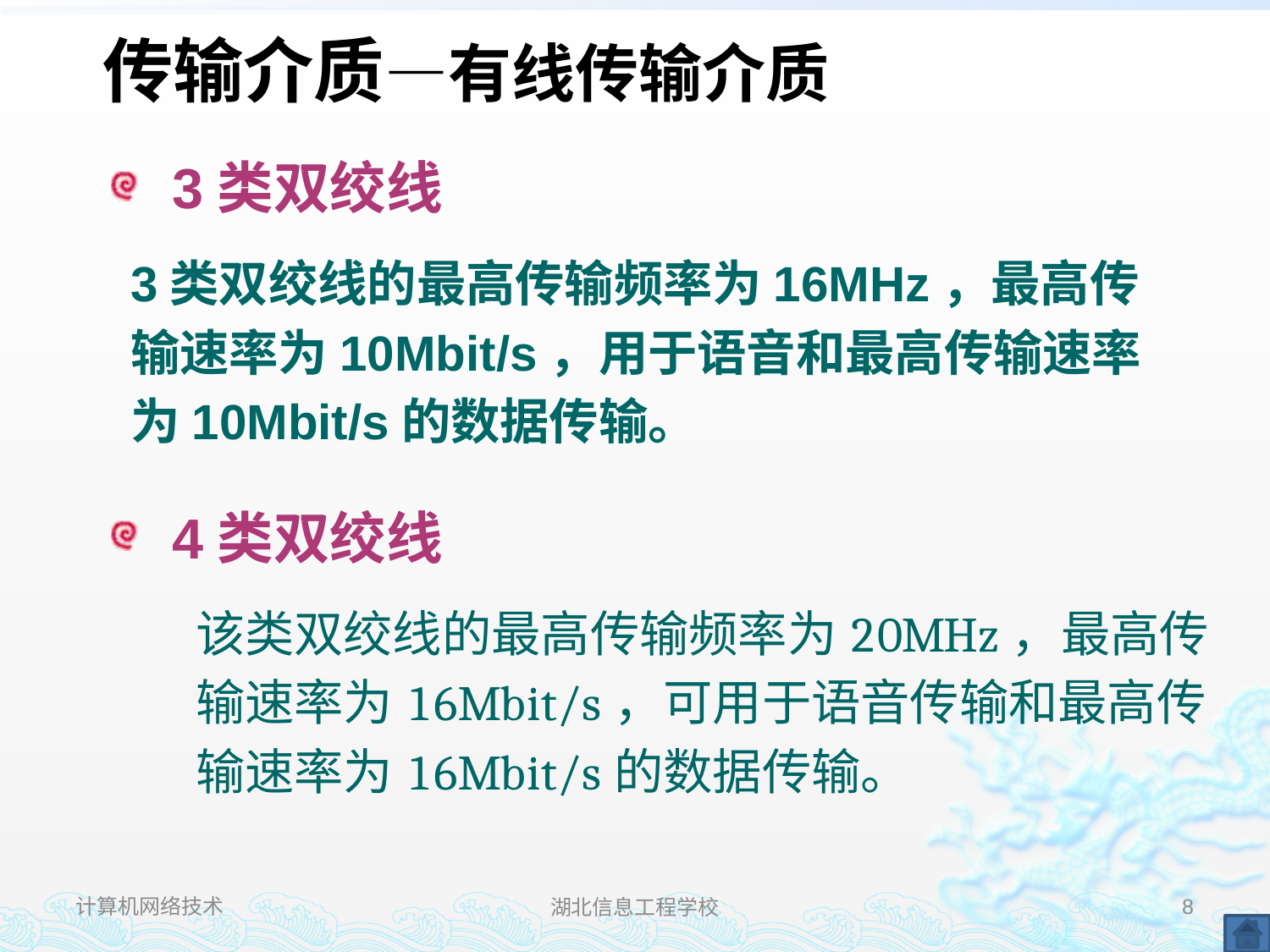

传输介质—有线传输介质
  3类双绞线
3类双绞线的最高传输频率为16MHz，最高传
输速率为10Mbit/s，用于语音和最高传输速率
为10Mbit/s的数据传输。
  4类双绞线
该类双绞线的最高传输频率为20MHz，最高传
输速率为16Mbit/s，可用于语音传输和最高传
输速率为16Mbit/s的数据传输。
计算机网络技术
湖北信息工程学校
8